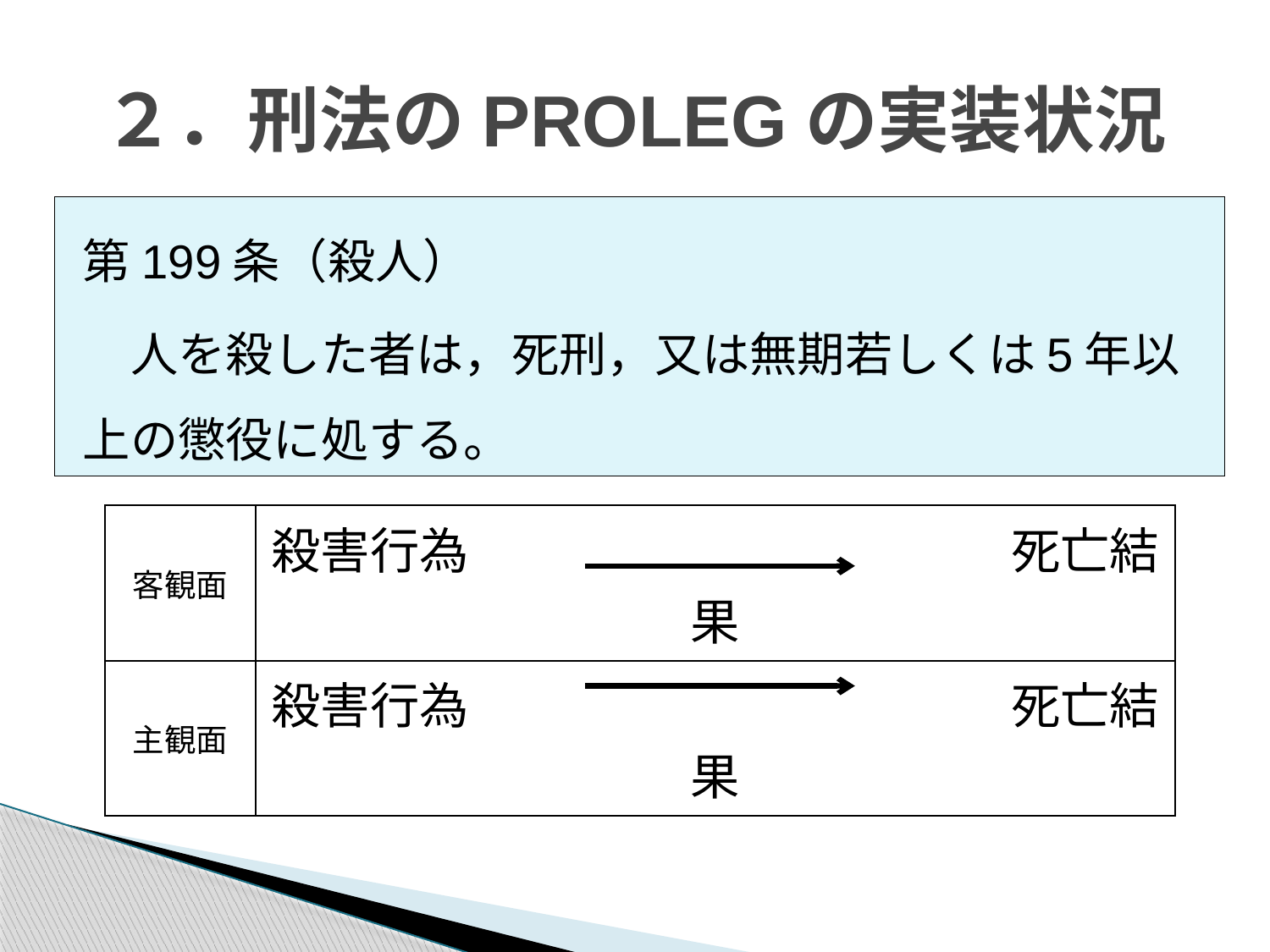

# ２．刑法のPROLEGの実装状況
第199条（殺人）
　人を殺した者は，死刑，又は無期若しくは5年以上の懲役に処する。

| 客観面 | 殺害行為　　　　　　　　　　　死亡結果 |
| --- | --- |
| 主観面 | 殺害行為　　　　　　　　　　　死亡結果 |